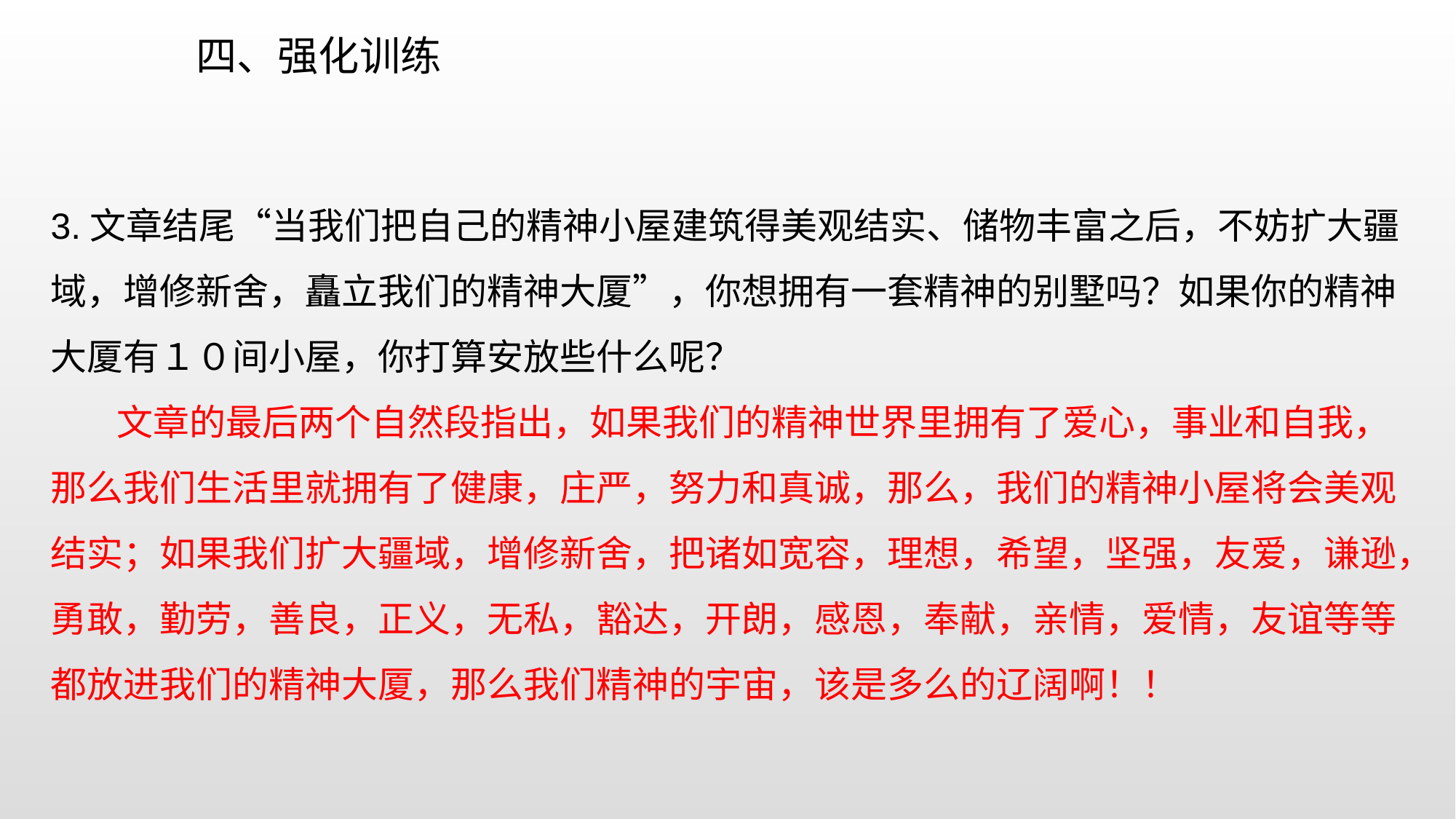

四、强化训练

3.文章结尾“当我们把自己的精神小屋建筑得美观结实、储物丰富之后，不妨扩大疆域，增修新舍，矗立我们的精神大厦”，你想拥有一套精神的别墅吗？如果你的精神大厦有１０间小屋，你打算安放些什么呢？
       文章的最后两个自然段指出，如果我们的精神世界里拥有了爱心，事业和自我，那么我们生活里就拥有了健康，庄严，努力和真诚，那么，我们的精神小屋将会美观结实；如果我们扩大疆域，增修新舍，把诸如宽容，理想，希望，坚强，友爱，谦逊，勇敢，勤劳，善良，正义，无私，豁达，开朗，感恩，奉献，亲情，爱情，友谊等等都放进我们的精神大厦，那么我们精神的宇宙，该是多么的辽阔啊！！